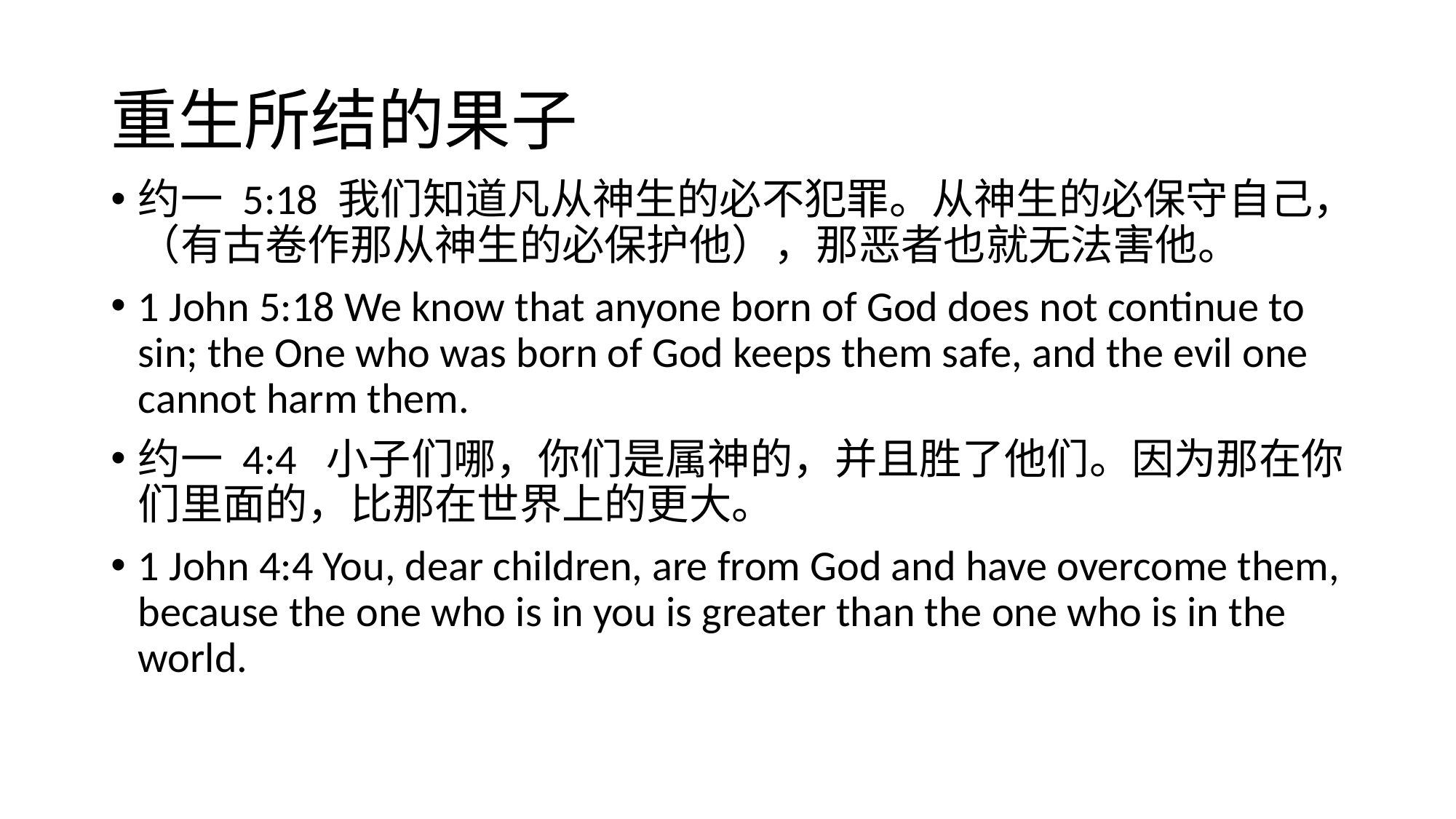

# 重生所结的果子
约一 5:18 我们知道凡从神生的必不犯罪。从神生的必保守自己，（有古卷作那从神生的必保护他），那恶者也就无法害他。
1 John 5:18 We know that anyone born of God does not continue to sin; the One who was born of God keeps them safe, and the evil one cannot harm them.
约一 4:4  小子们哪，你们是属神的，并且胜了他们。因为那在你们里面的，比那在世界上的更大。
1 John 4:4 You, dear children, are from God and have overcome them, because the one who is in you is greater than the one who is in the world.